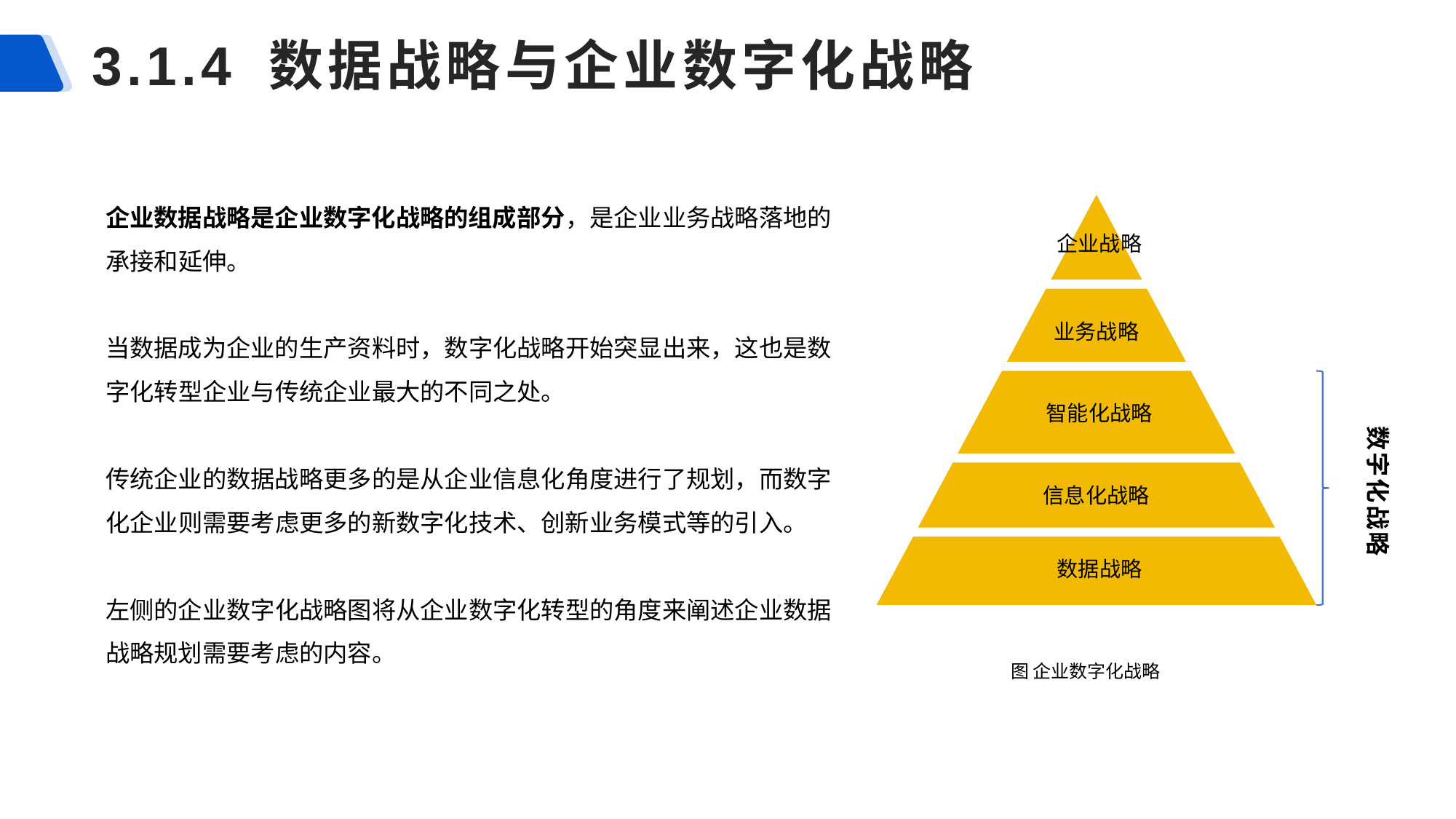

# 3.1.4 数据战略与企业数字化战略
企业数据战略是企业数字化战略的组成部分，是企业业务战略落地的承接和延伸。

当数据成为企业的生产资料时，数字化战略开始突显出来，这也是数字化转型企业与传统企业最大的不同之处。

传统企业的数据战略更多的是从企业信息化角度进行了规划，而数字化企业则需要考虑更多的新数字化技术、创新业务模式等的引入。

左侧的企业数字化战略图将从企业数字化转型的角度来阐述企业数据战略规划需要考虑的内容。

企业战略

业务战略

数字化战略
智能化战略

信息化战略

数据战略
图 企业数字化战略